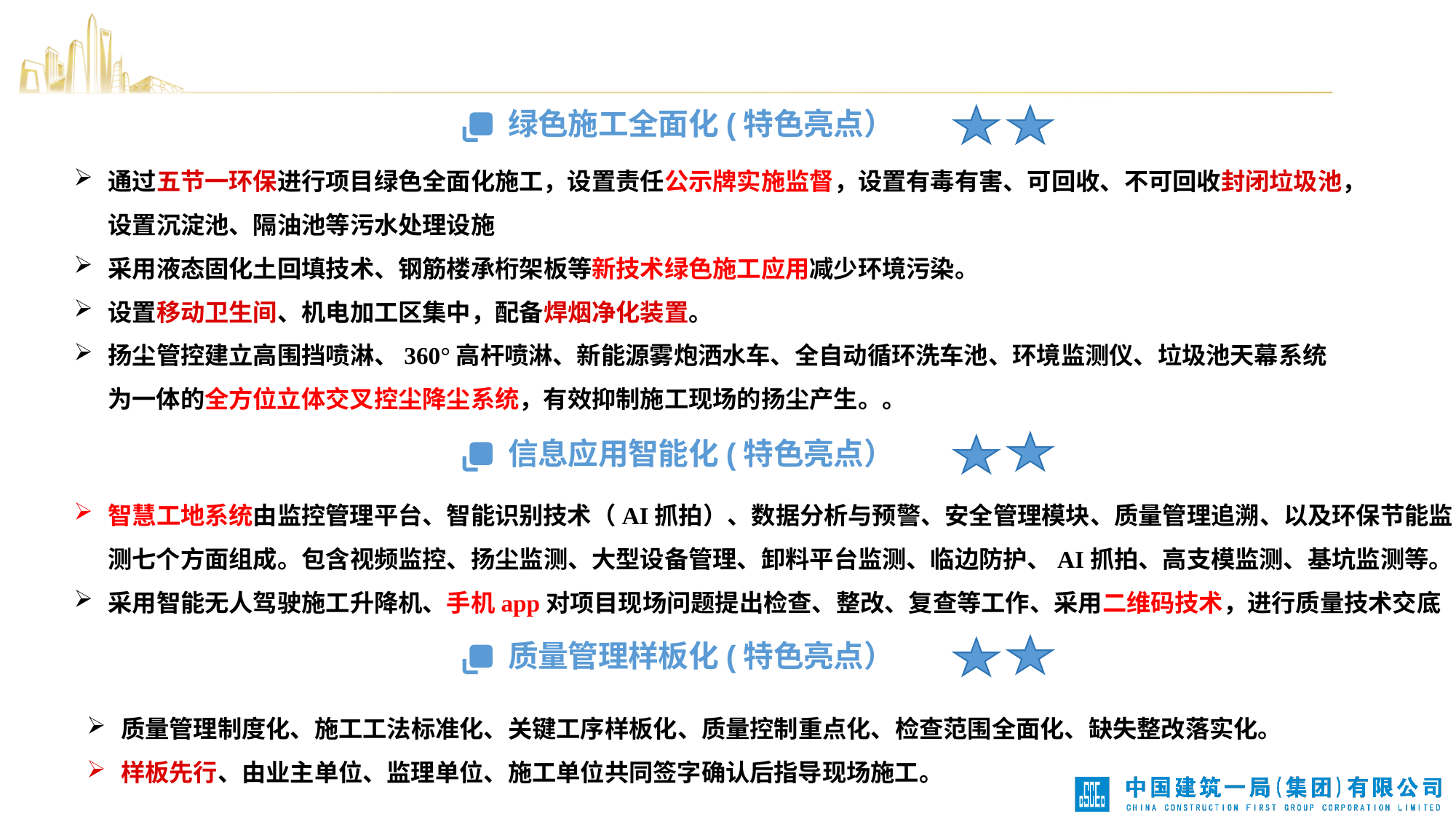

绿色施工全面化(特色亮点）

通过五节一环保进行项目绿色全面化施工，设置责任公示牌实施监督，设置有毒有害、可回收、不可回收封闭垃圾池，设置沉淀池、隔油池等污水处理设施
采用液态固化土回填技术、钢筋楼承桁架板等新技术绿色施工应用减少环境污染。
设置移动卫生间、机电加工区集中，配备焊烟净化装置。
扬尘管控建立高围挡喷淋、360°高杆喷淋、新能源雾炮洒水车、全自动循环洗车池、环境监测仪、垃圾池天幕系统为一体的全方位立体交叉控尘降尘系统，有效抑制施工现场的扬尘产生。。

 信息应用智能化(特色亮点）

智慧工地系统由监控管理平台、智能识别技术（AI抓拍）、数据分析与预警、安全管理模块、质量管理追溯、以及环保节能监测七个方面组成。包含视频监控、扬尘监测、大型设备管理、卸料平台监测、临边防护、AI抓拍、高支模监测、基坑监测等。
采用智能无人驾驶施工升降机、手机app对项目现场问题提出检查、整改、复查等工作、采用二维码技术，进行质量技术交底

安全管理标准化（普通亮点★ ★ ★）

 质量管理样板化(特色亮点）

质量管理制度化、施工工法标准化、关键工序样板化、质量控制重点化、检查范围全面化、缺失整改落实化。
样板先行、由业主单位、监理单位、施工单位共同签字确认后指导现场施工。